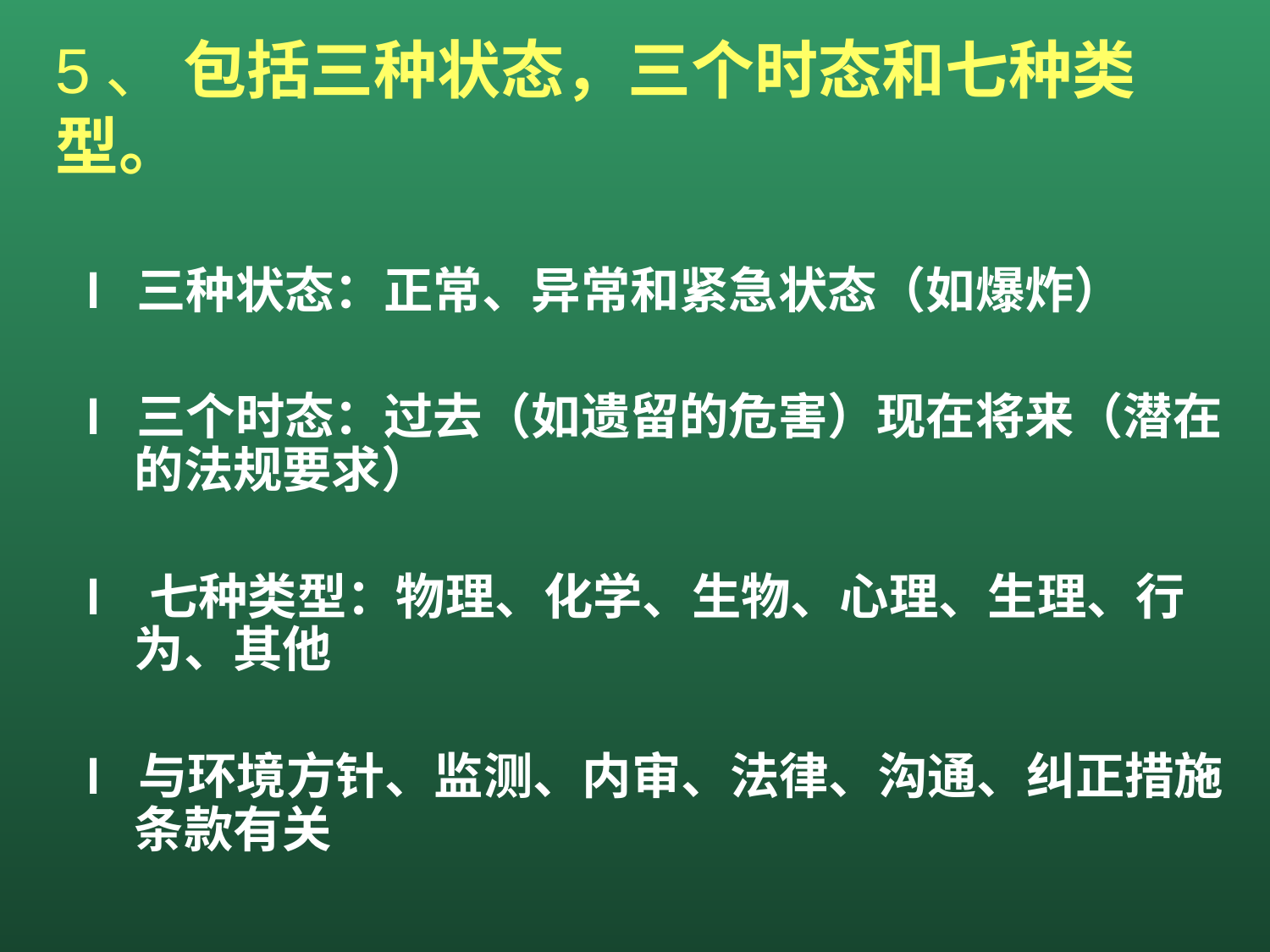

# 5、 包括三种状态，三个时态和七种类型。

l  三种状态：正常、异常和紧急状态（如爆炸）

l  三个时态：过去（如遗留的危害）现在将来（潜在的法规要求）

l   七种类型：物理、化学、生物、心理、生理、行为、其他

l  与环境方针、监测、内审、法律、沟通、纠正措施条款有关